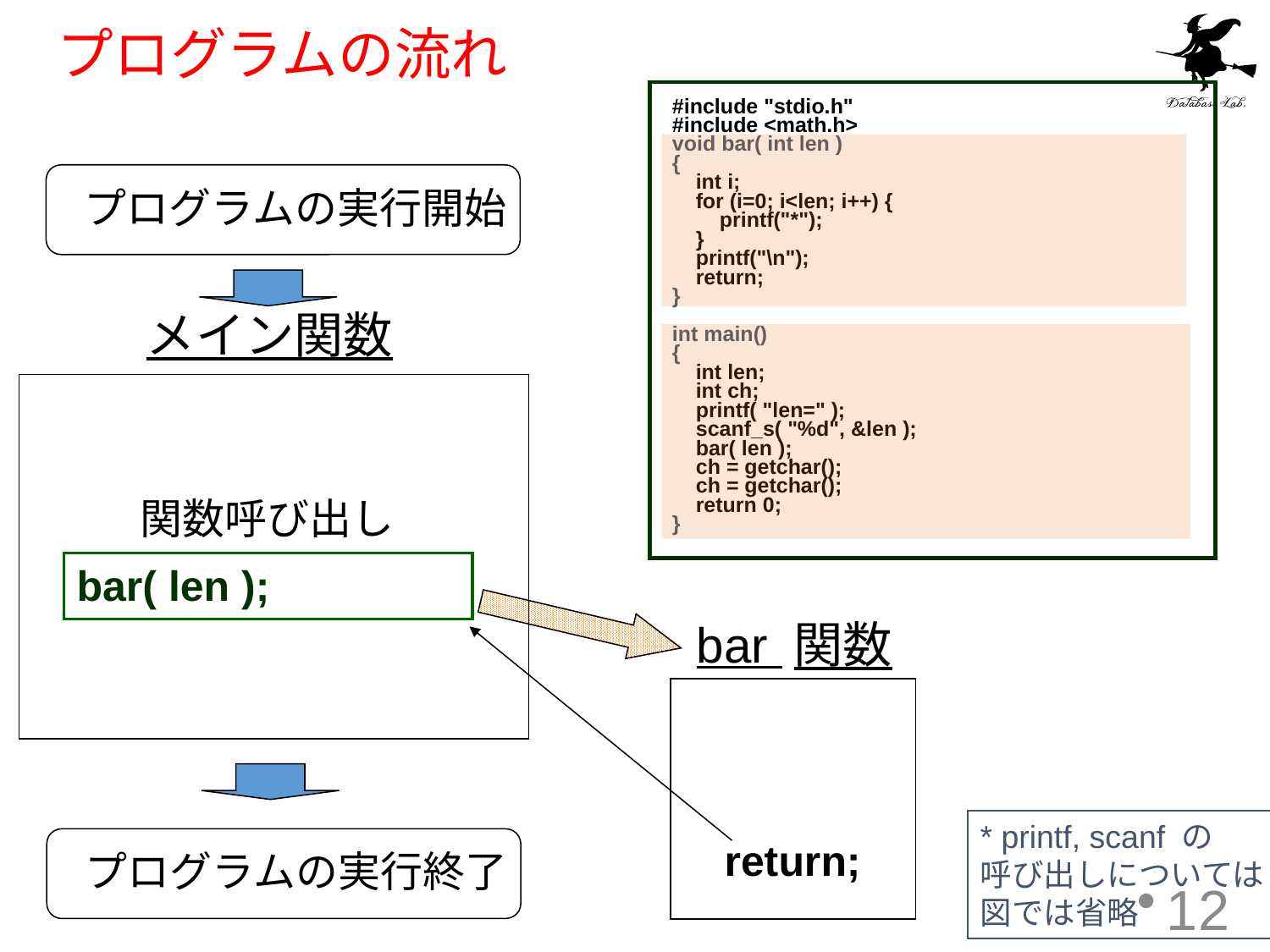

# プログラムの流れ

#include "stdio.h"
#include <math.h>
void bar( int len )
{
    int i;
    for (i=0; i<len; i++) {
        printf("*");
    }
    printf("\n");
    return;
}

int main()
{
    int len;
    int ch;
    printf( "len=" );
    scanf_s( "%d", &len );
    bar( len );
    ch = getchar();
    ch = getchar();
    return 0;
}

プログラムの実行開始

メイン関数

関数呼び出し
bar( len );

bar 関数

* printf, scanf の
呼び出しについては
図では省略
return;

プログラムの実行終了
12